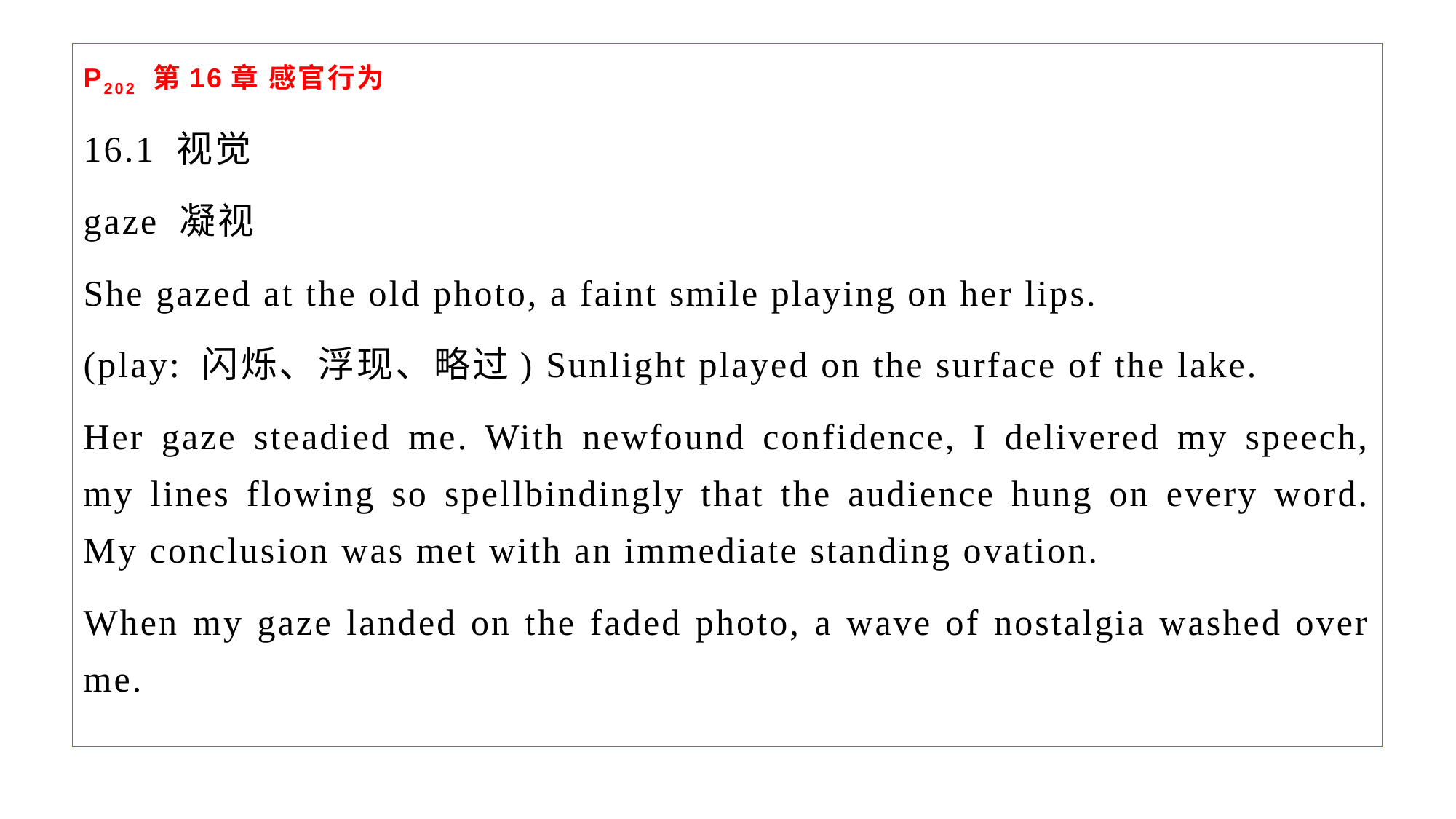

P202 第16章 感官行为
16.1 视觉
gaze 凝视
She gazed at the old photo, a faint smile playing on her lips.
(play: 闪烁、浮现、略过) Sunlight played on the surface of the lake.
Her gaze steadied me. With newfound confidence, I delivered my speech, my lines flowing so spellbindingly that the audience hung on every word. My conclusion was met with an immediate standing ovation.
When my gaze landed on the faded photo, a wave of nostalgia washed over me.